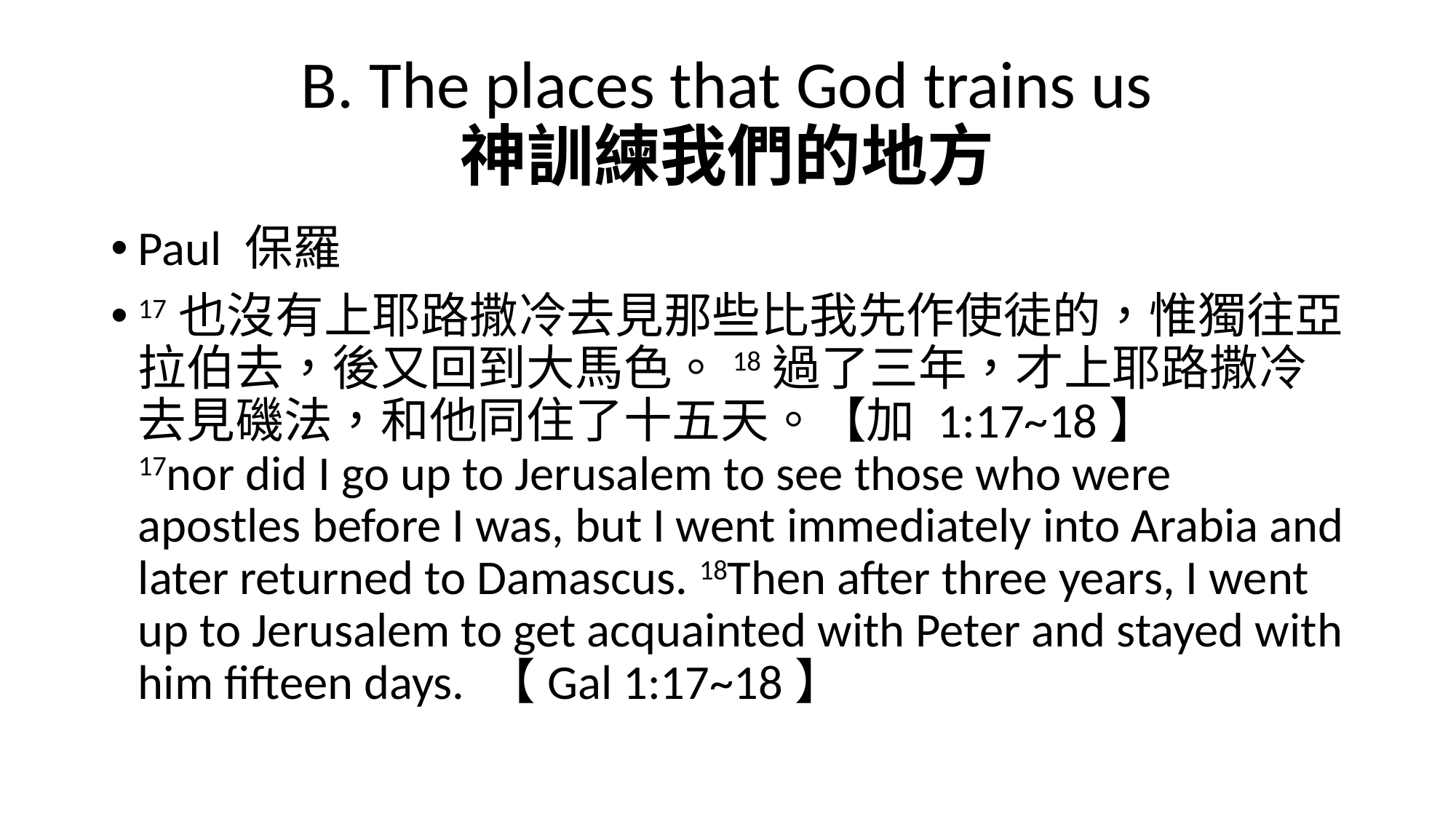

# B. The places that God trains us 神訓練我們的地方
Paul 保羅
17也沒有上耶路撒冷去見那些比我先作使徒的，惟獨往亞拉伯去，後又回到大馬色。18過了三年，才上耶路撒冷去見磯法，和他同住了十五天。【加 1:17~18】
17nor did I go up to Jerusalem to see those who were apostles before I was, but I went immediately into Arabia and later returned to Damascus. 18Then after three years, I went up to Jerusalem to get acquainted with Peter and stayed with him fifteen days. 【Gal 1:17~18】